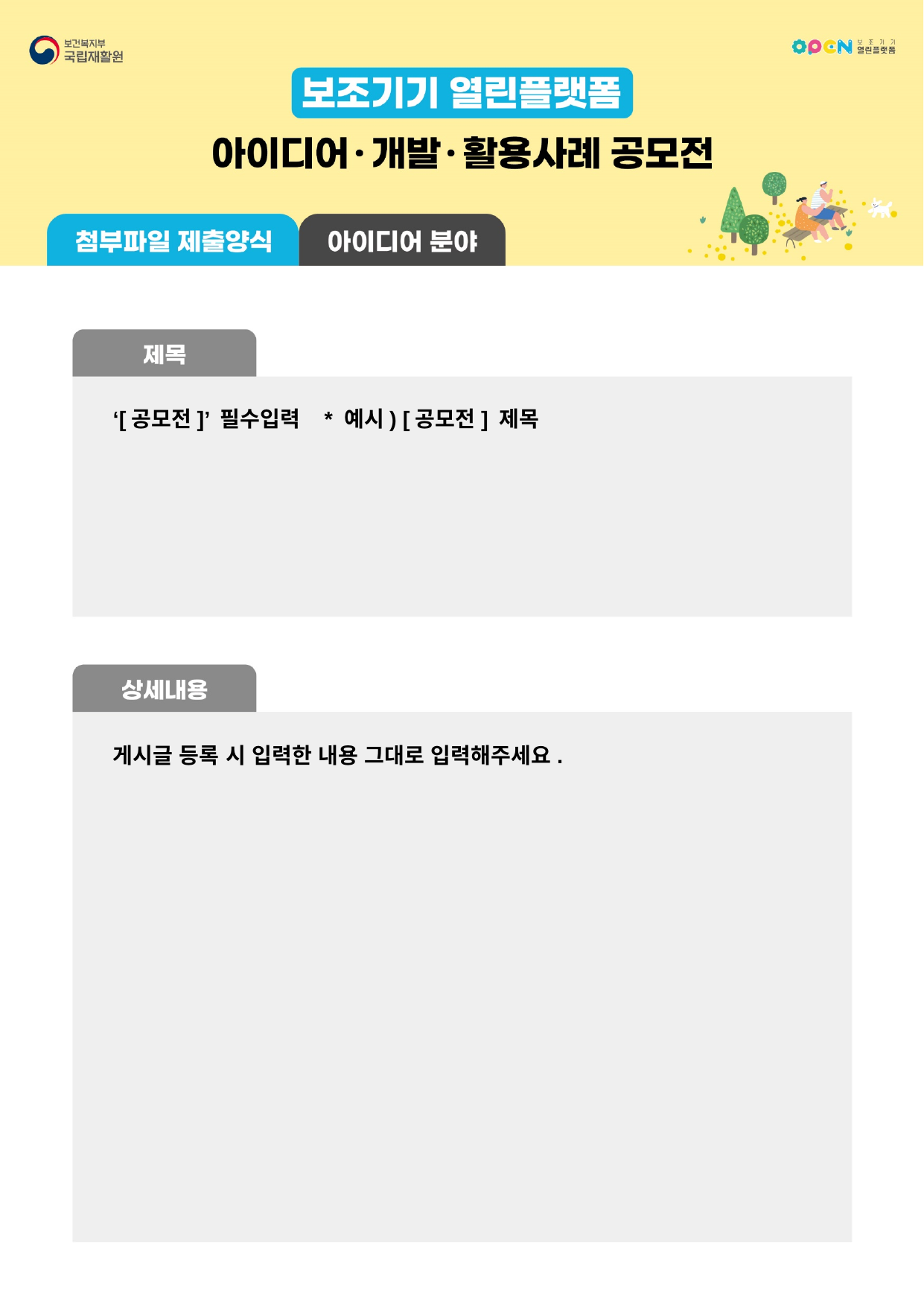

‘[공모전]’ 필수입력   * 예시) [공모전] 제목
게시글 등록 시 입력한 내용 그대로 입력해주세요.